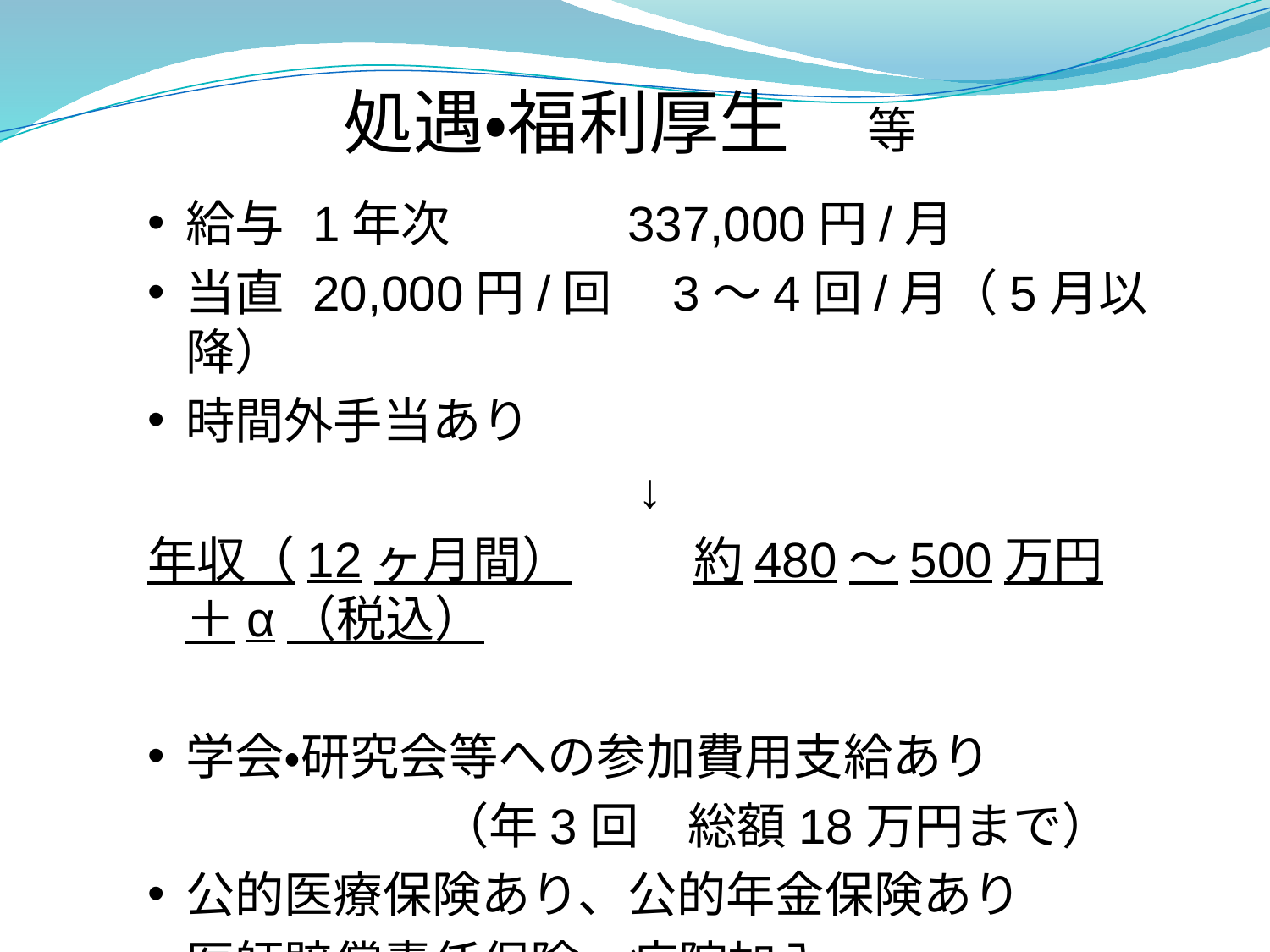

処遇・福利厚生　等
給与	1年次	　337,000円/月
当直	20,000円/回　3～4回/月（5月以降）
時間外手当あり
↓
年収（12ヶ月間）	約480～500万円＋α（税込）

学会・研究会等への参加費用支給あり
			（年3回　総額18万円まで）
公的医療保険あり、公的年金保険あり
医師賠償責任保険　病院加入